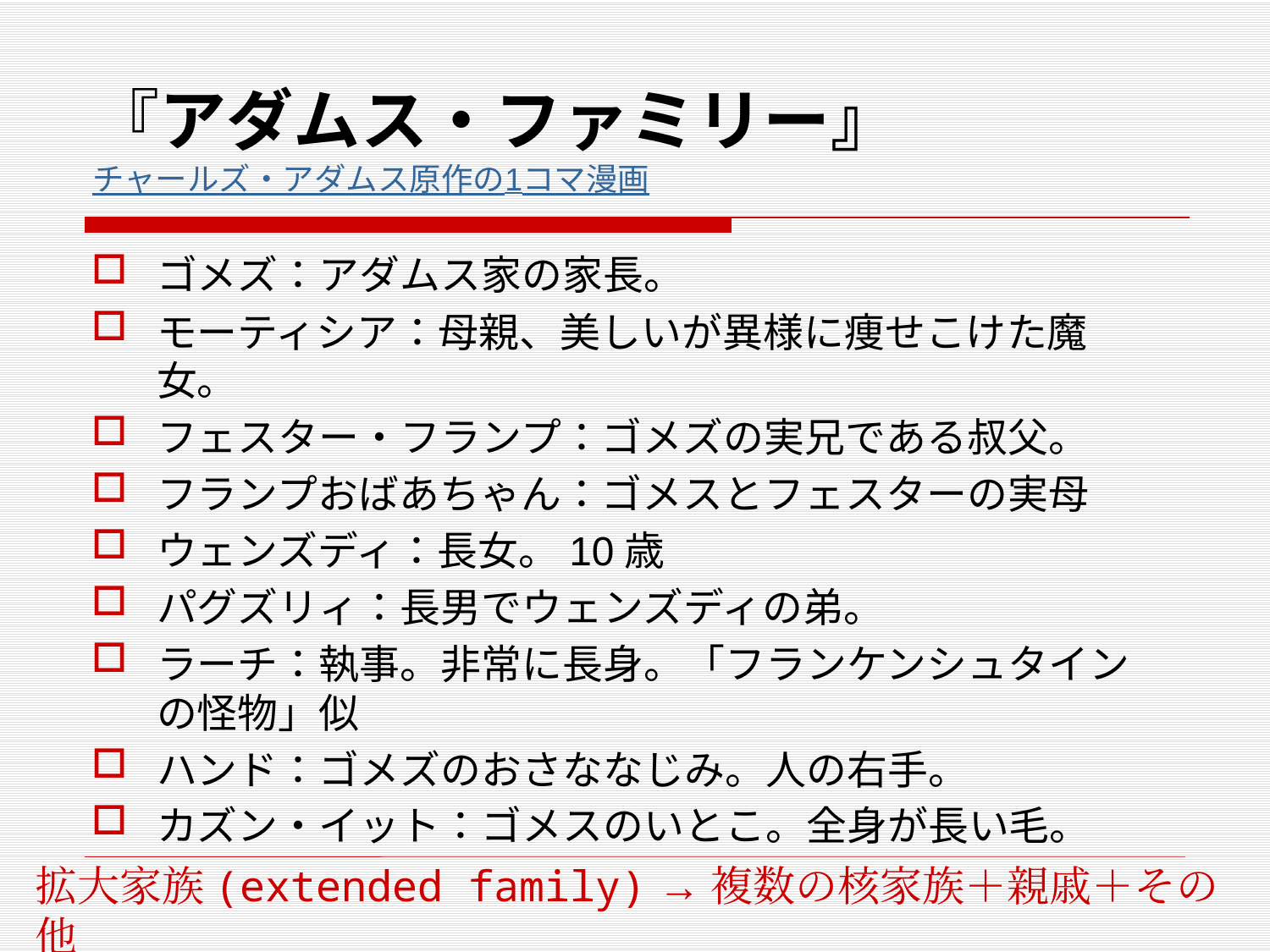

# 『アダムス・ファミリー』 チャールズ・アダムス原作の1コマ漫画
ゴメズ：アダムス家の家長。
モーティシア：母親、美しいが異様に痩せこけた魔女。
フェスター・フランプ：ゴメズの実兄である叔父。
フランプおばあちゃん：ゴメスとフェスターの実母
ウェンズディ：長女。10歳
パグズリィ：長男でウェンズディの弟。
ラーチ：執事。非常に長身。「フランケンシュタインの怪物」似
ハンド：ゴメズのおさななじみ。人の右手。
カズン・イット：ゴメスのいとこ。全身が長い毛。
拡大家族(extended family) →複数の核家族＋親戚＋その他